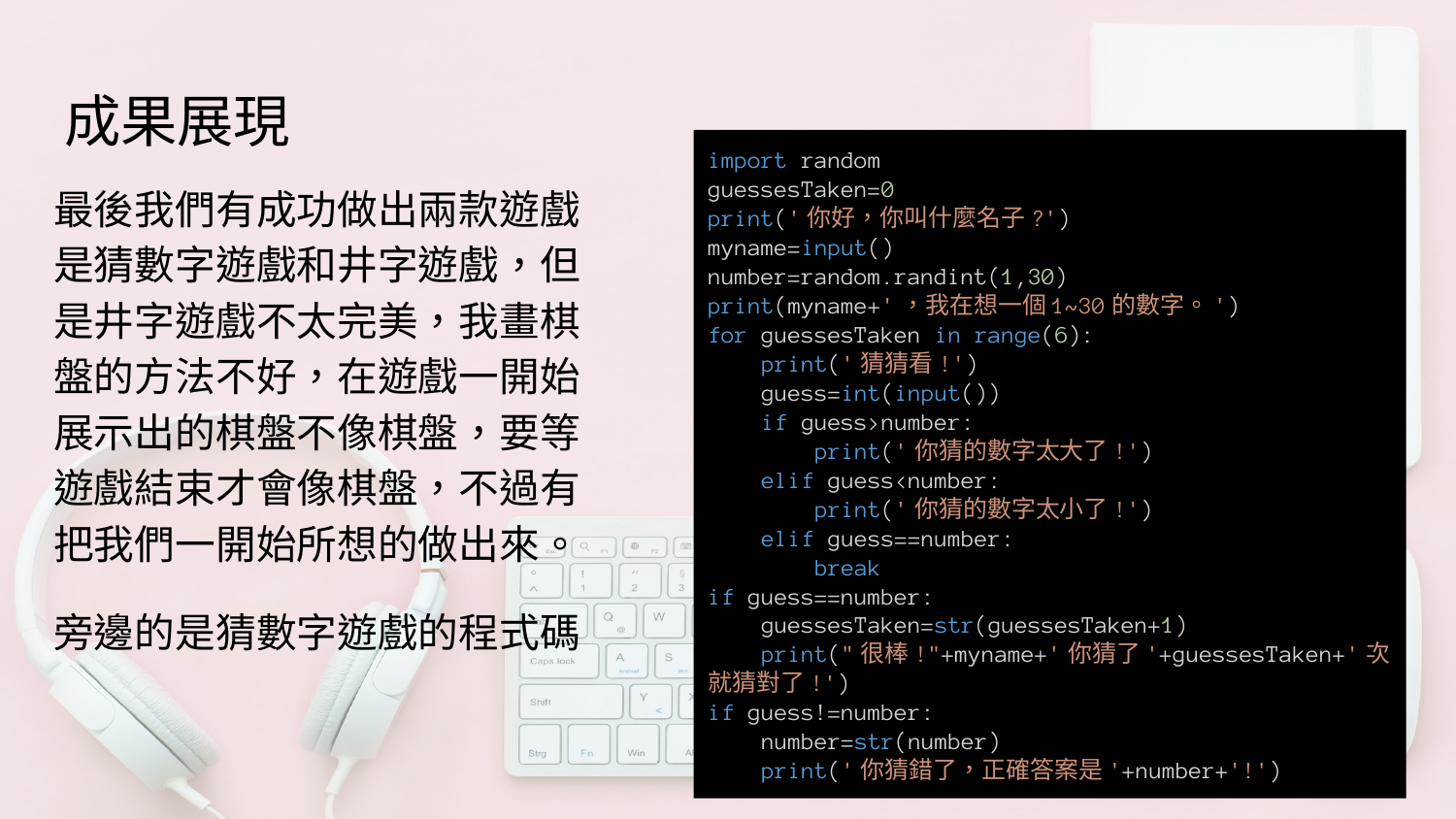

# 成果展現
import random
guessesTaken=0
print('你好，你叫什麼名子?')
myname=input()
number=random.randint(1,30)
print(myname+'，我在想一個1~30的數字。')
for guessesTaken in range(6):
    print('猜猜看!')
    guess=int(input())
    if guess>number:
        print('你猜的數字太大了!')
    elif guess<number:
        print('你猜的數字太小了!')
    elif guess==number:
        break
if guess==number:
    guessesTaken=str(guessesTaken+1)
    print("很棒!"+myname+'你猜了'+guessesTaken+'次就猜對了!')
if guess!=number:
    number=str(number)
    print('你猜錯了，正確答案是'+number+'!')
最後我們有成功做出兩款遊戲是猜數字遊戲和井字遊戲，但是井字遊戲不太完美，我畫棋盤的方法不好，在遊戲一開始展示出的棋盤不像棋盤，要等遊戲結束才會像棋盤，不過有把我們一開始所想的做出來。
旁邊的是猜數字遊戲的程式碼